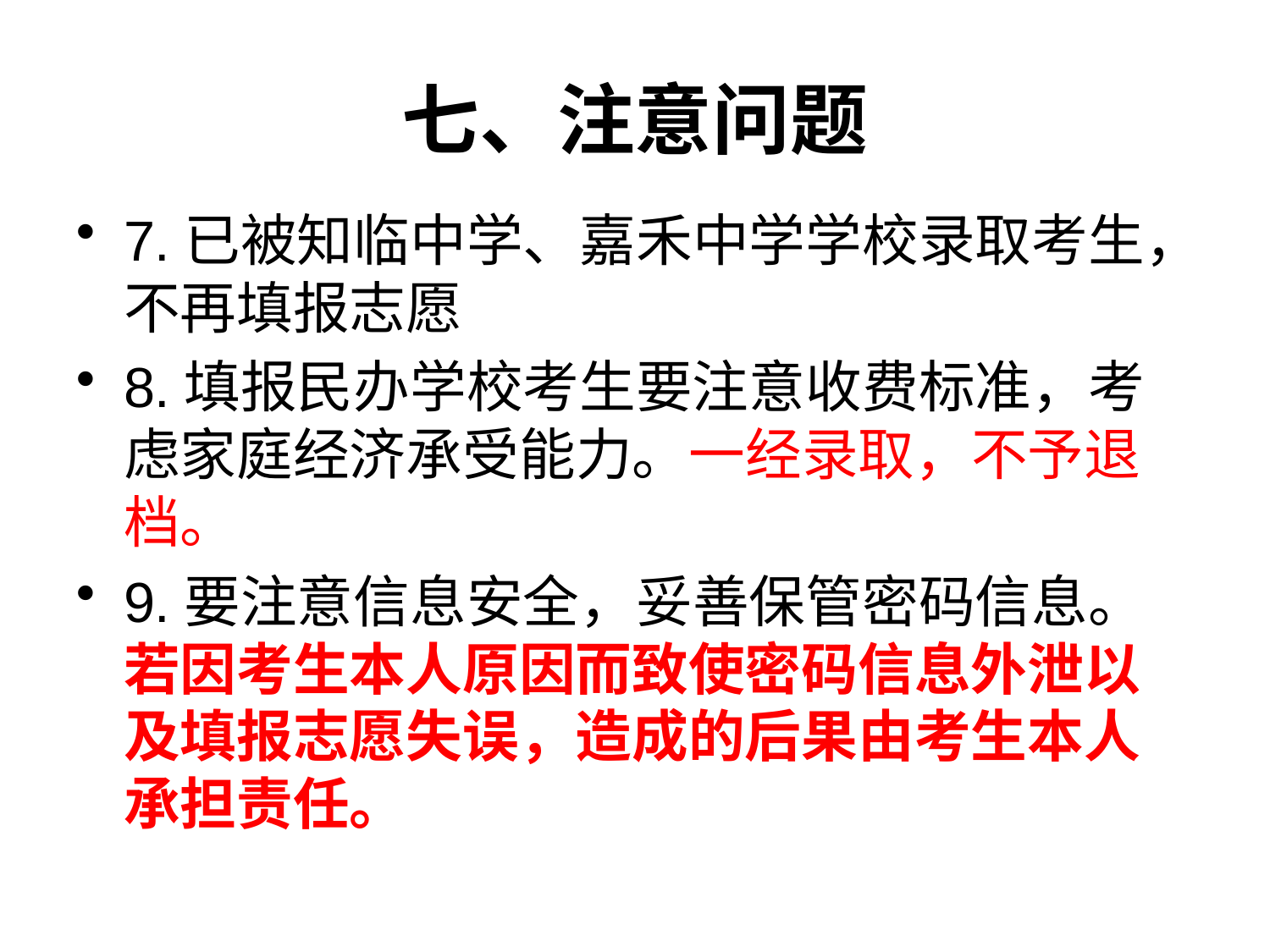

# 七、注意问题
7.已被知临中学、嘉禾中学学校录取考生，不再填报志愿
8.填报民办学校考生要注意收费标准，考虑家庭经济承受能力。一经录取，不予退档。
9.要注意信息安全，妥善保管密码信息。若因考生本人原因而致使密码信息外泄以及填报志愿失误，造成的后果由考生本人承担责任。